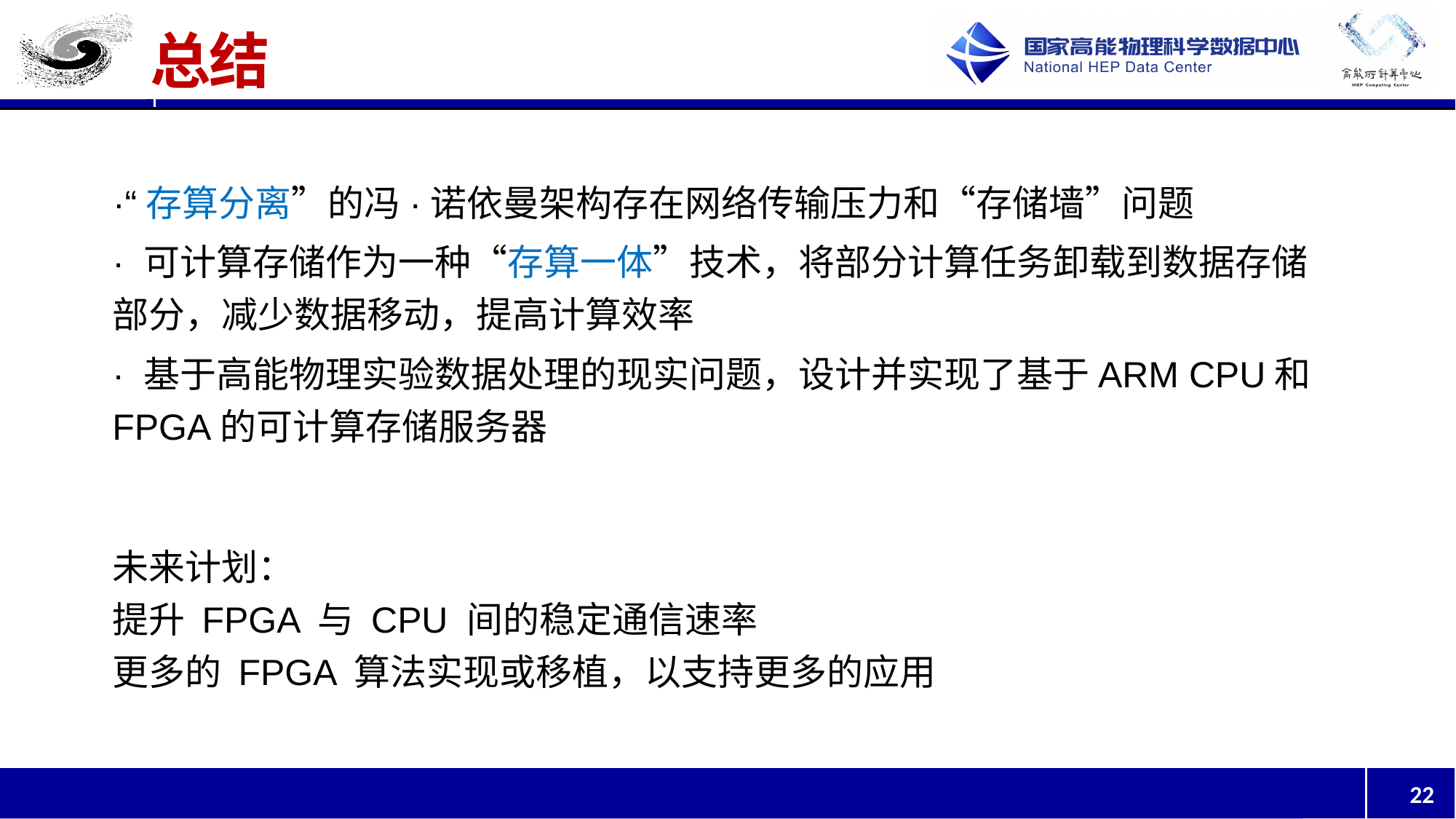

# 总结
·“存算分离”的冯·诺依曼架构存在网络传输压力和“存储墙”问题
· 可计算存储作为一种“存算一体”技术，将部分计算任务卸载到数据存储部分，减少数据移动，提高计算效率
· 基于高能物理实验数据处理的现实问题，设计并实现了基于ARM CPU和FPGA的可计算存储服务器
未来计划：
提升 FPGA 与 CPU 间的稳定通信速率
更多的 FPGA 算法实现或移植，以支持更多的应用